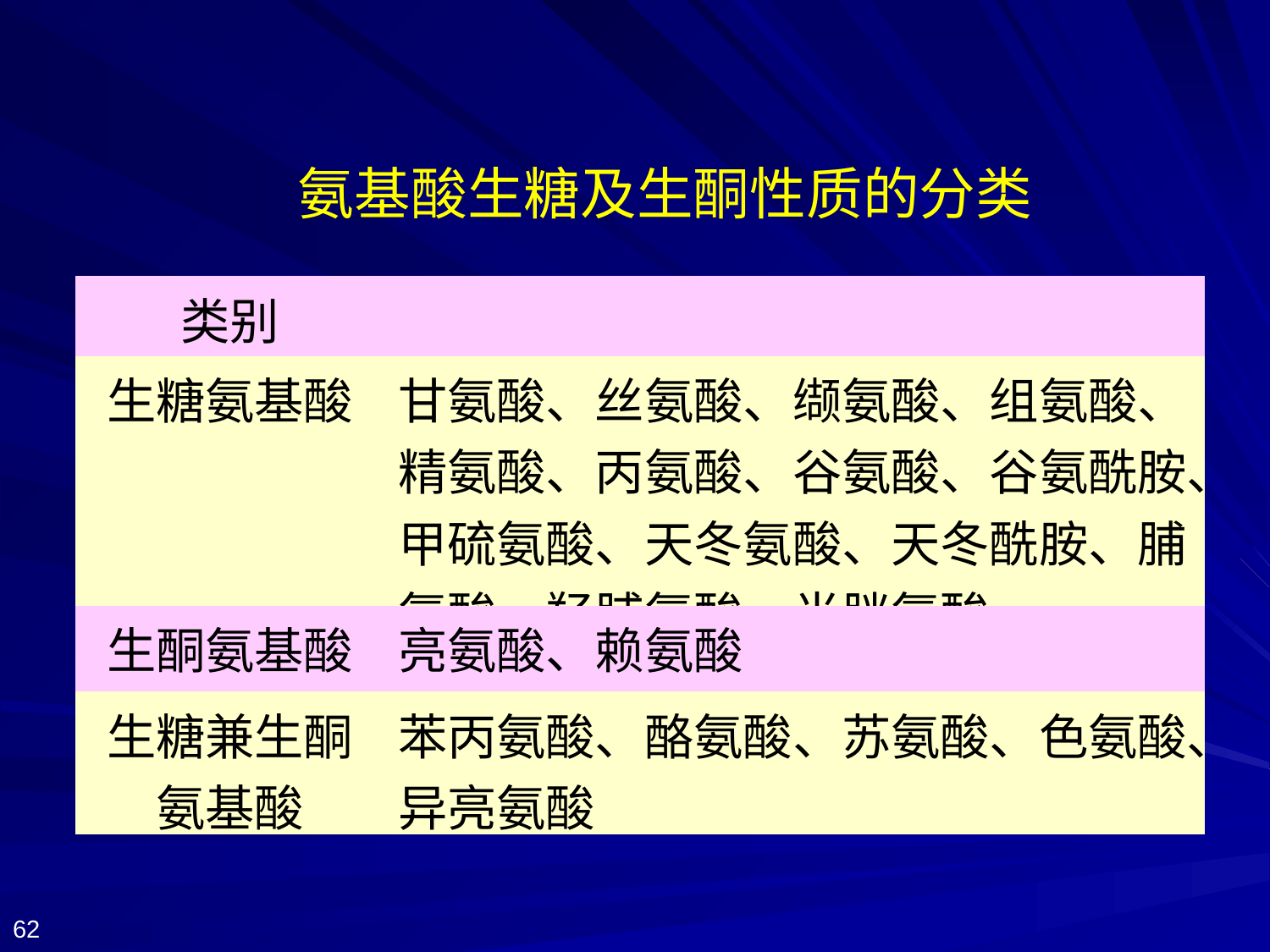

氨基酸生糖及生酮性质的分类
| 类别 |  |
| --- | --- |
| 生糖氨基酸 | 甘氨酸、丝氨酸、缬氨酸、组氨酸、精氨酸、丙氨酸、谷氨酸、谷氨酰胺、甲硫氨酸、天冬氨酸、天冬酰胺、脯氨酸、羟脯氨酸、半胱氨酸 |
| 生酮氨基酸 | 亮氨酸、赖氨酸 |
| 生糖兼生酮氨基酸 | 苯丙氨酸、酪氨酸、苏氨酸、色氨酸、异亮氨酸 |

62